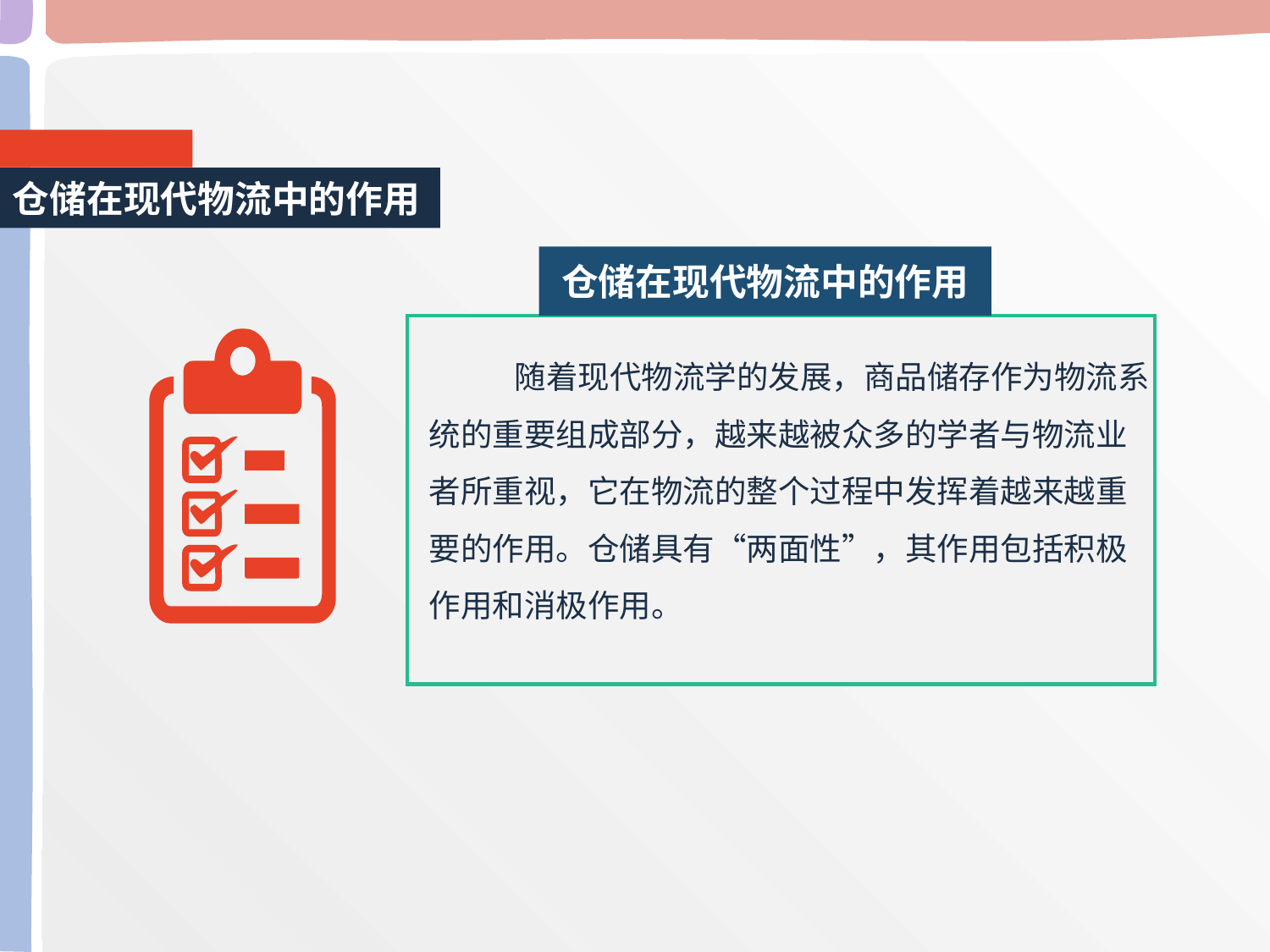

仓储在现代物流中的作用
仓储在现代物流中的作用

  随着现代物流学的发展，商品储存作为物流系统的重要组成部分，越来越被众多的学者与物流业者所重视，它在物流的整个过程中发挥着越来越重要的作用。仓储具有“两面性”，其作用包括积极作用和消极作用。